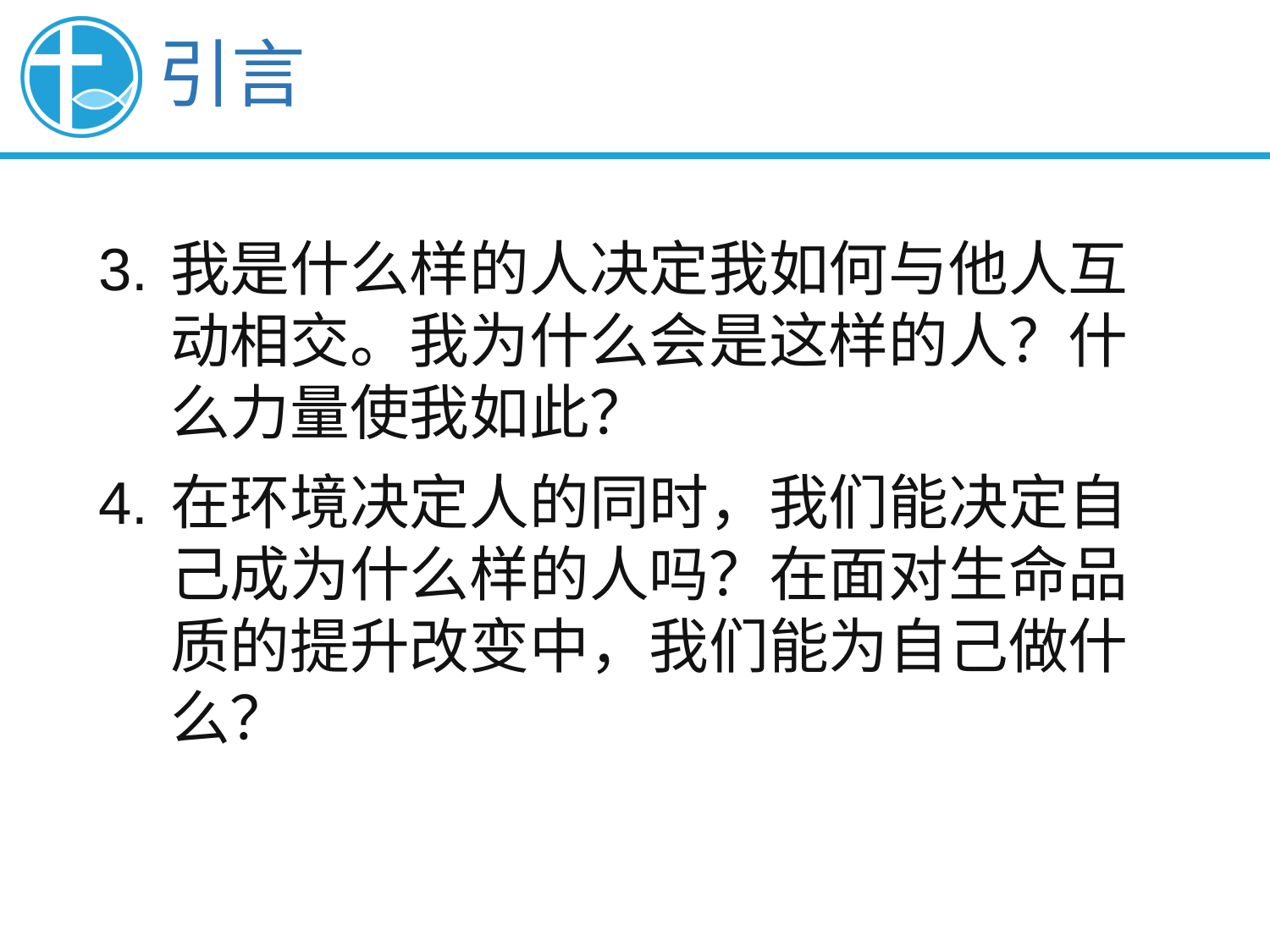

引言
我是什么样的人决定我如何与他人互动相交。我为什么会是这样的人？什么力量使我如此？
在环境决定人的同时，我们能决定自己成为什么样的人吗？在面对生命品质的提升改变中，我们能为自己做什么？